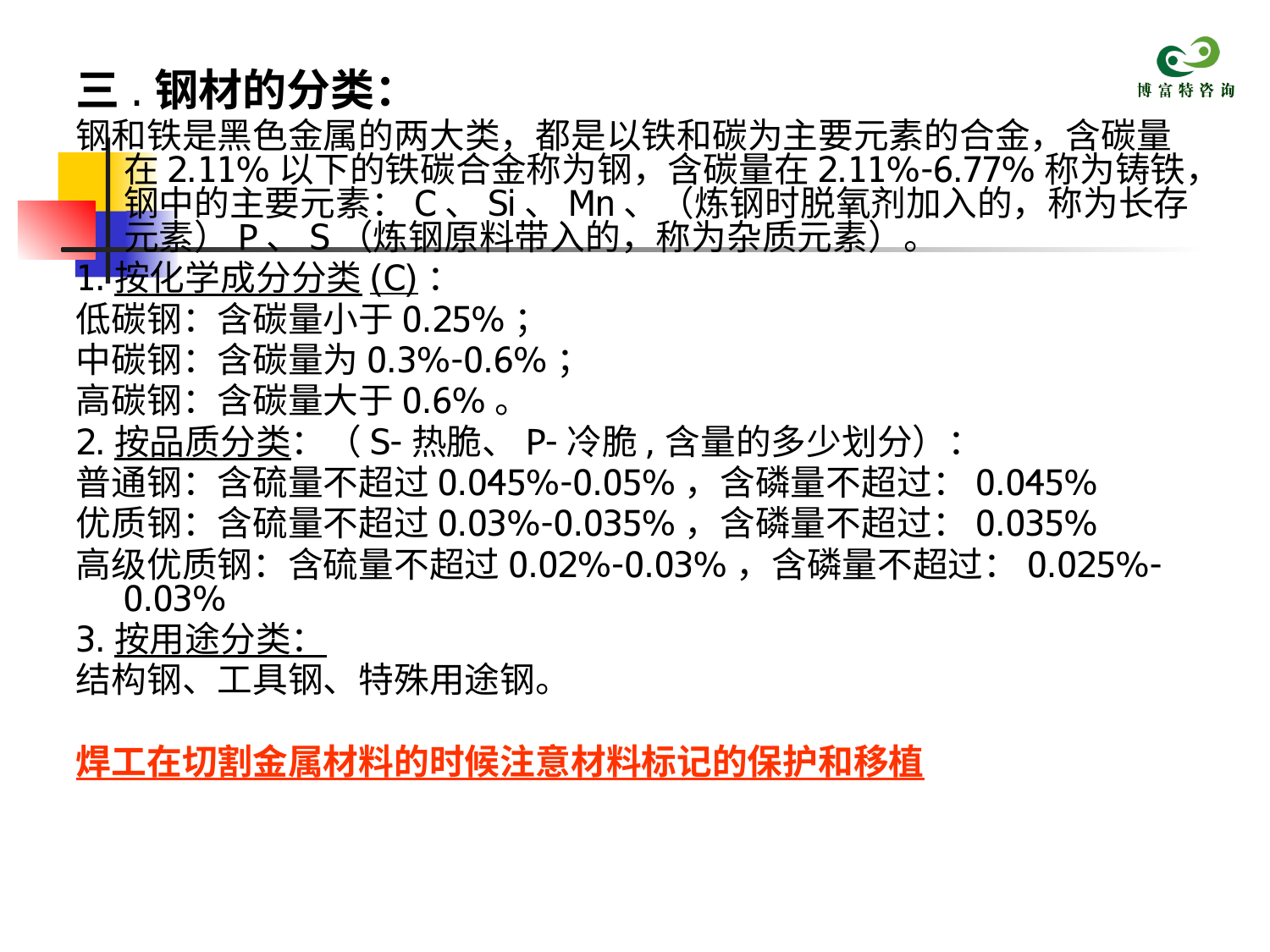

# 三.钢材的分类：
钢和铁是黑色金属的两大类，都是以铁和碳为主要元素的合金，含碳量在2.11%以下的铁碳合金称为钢，含碳量在2.11%-6.77%称为铸铁，钢中的主要元素：C、Si、Mn、（炼钢时脱氧剂加入的，称为长存元素）P、S（炼钢原料带入的，称为杂质元素）。
1.按化学成分分类(C)：
低碳钢：含碳量小于0.25%；
中碳钢：含碳量为0.3%-0.6%；
高碳钢：含碳量大于0.6%。
2.按品质分类：（S-热脆、P-冷脆,含量的多少划分）：
普通钢：含硫量不超过0.045%-0.05%，含磷量不超过：0.045%
优质钢：含硫量不超过0.03%-0.035%，含磷量不超过：0.035%
高级优质钢：含硫量不超过0.02%-0.03%，含磷量不超过：0.025%-0.03%
3.按用途分类：
结构钢、工具钢、特殊用途钢。

焊工在切割金属材料的时候注意材料标记的保护和移植